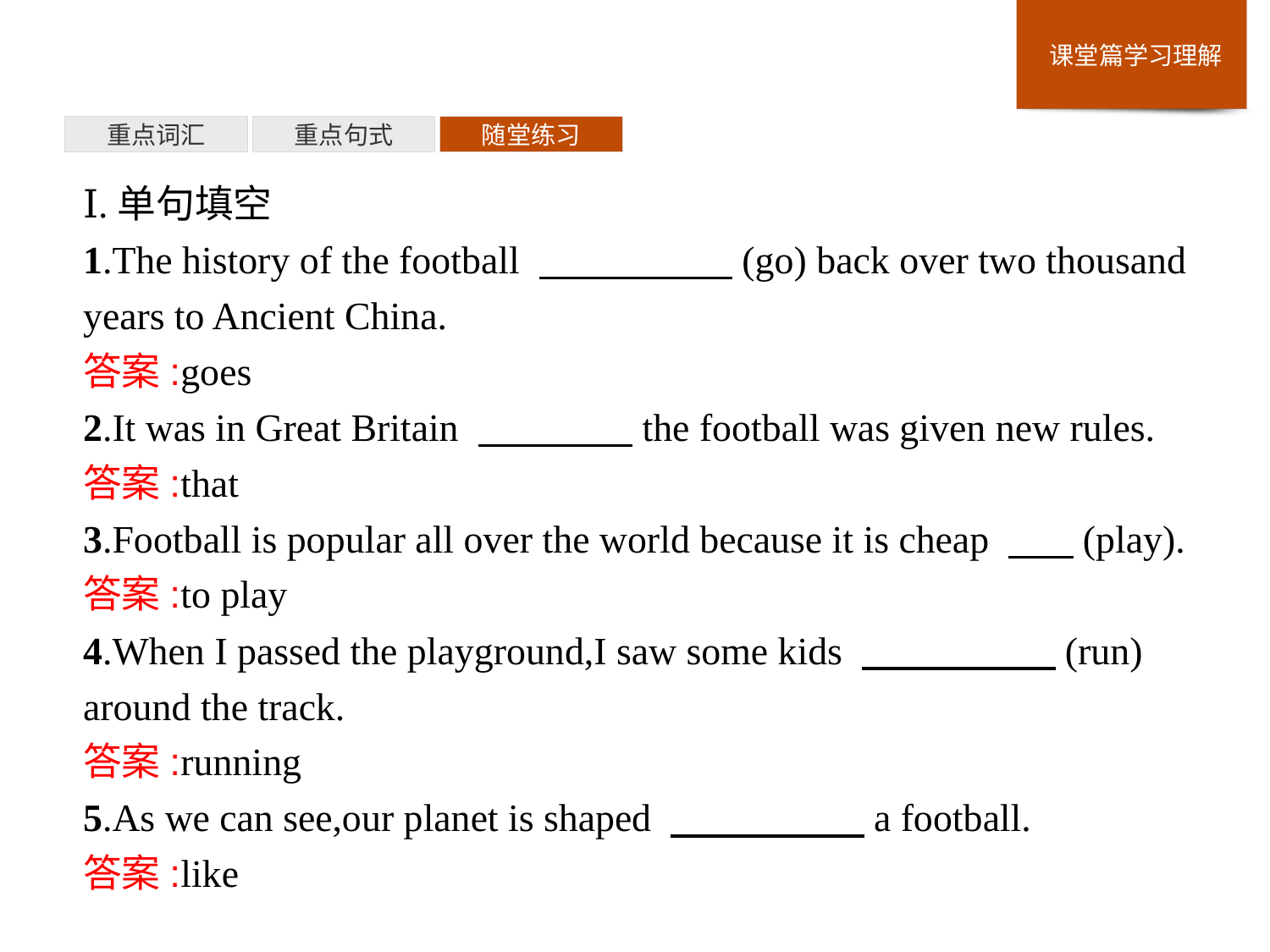

重点词汇
重点句式
随堂练习
Ⅰ.单句填空
1.The history of the football 　　　　　(go) back over two thousand years to Ancient China.
答案:goes
2.It was in Great Britain 　　　　the football was given new rules.
答案:that
3.Football is popular all over the world because it is cheap 　   (play).
答案:to play
4.When I passed the playground,I saw some kids 　　　　　(run) around the track.
答案:running
5.As we can see,our planet is shaped 　　　　　a football.
答案:like